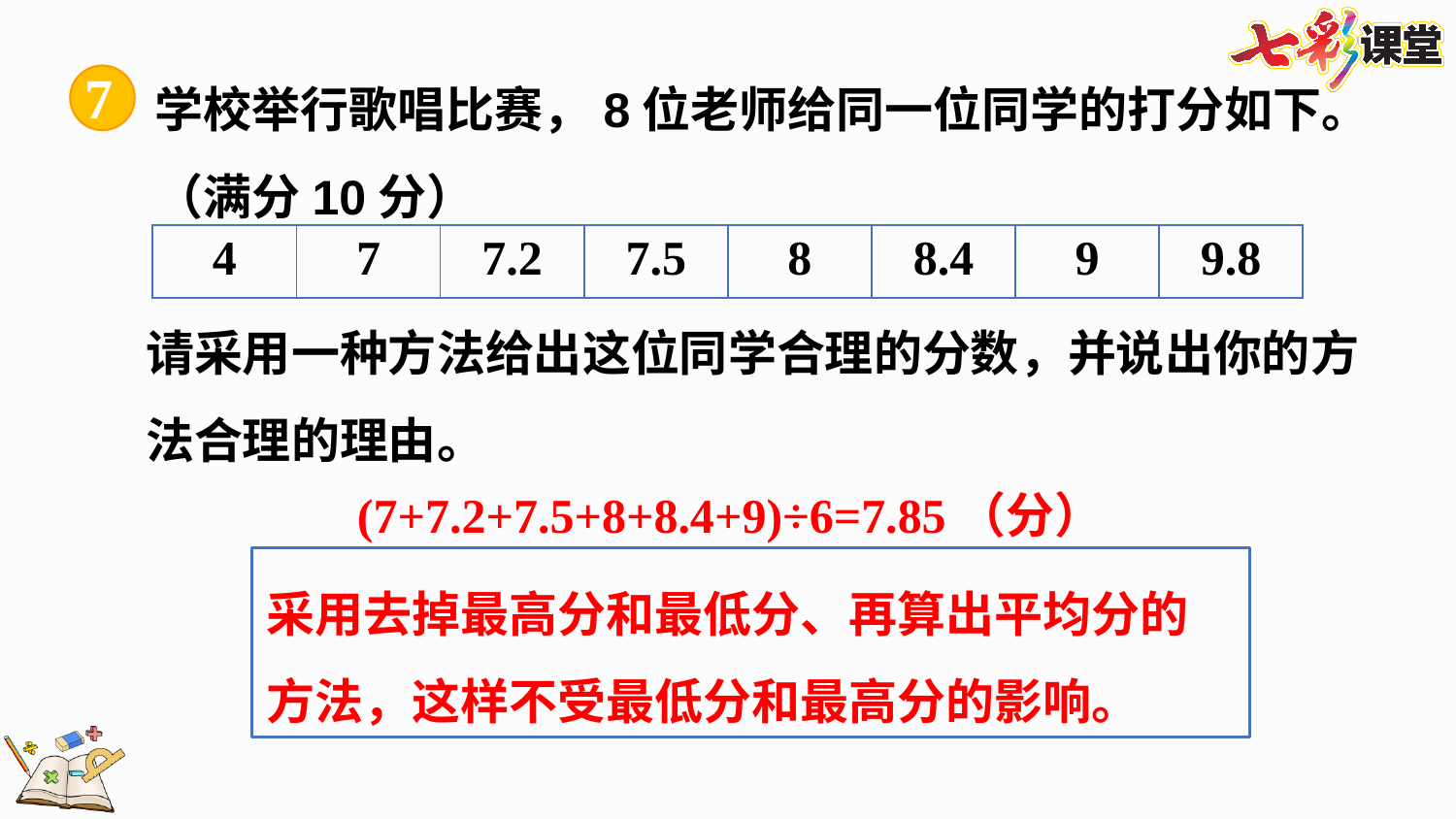

学校举行歌唱比赛，8位老师给同一位同学的打分如下。
（满分10分）
7

| 4 | 7 | 7.2 | 7.5 | 8 | 8.4 | 9 | 9.8 |
| --- | --- | --- | --- | --- | --- | --- | --- |
请采用一种方法给出这位同学合理的分数，并说出你的方
法合理的理由。
   (7+7.2+7.5+8+8.4+9)÷6=7.85（分）
采用去掉最高分和最低分、再算出平均分的方法，这样不受最低分和最高分的影响。